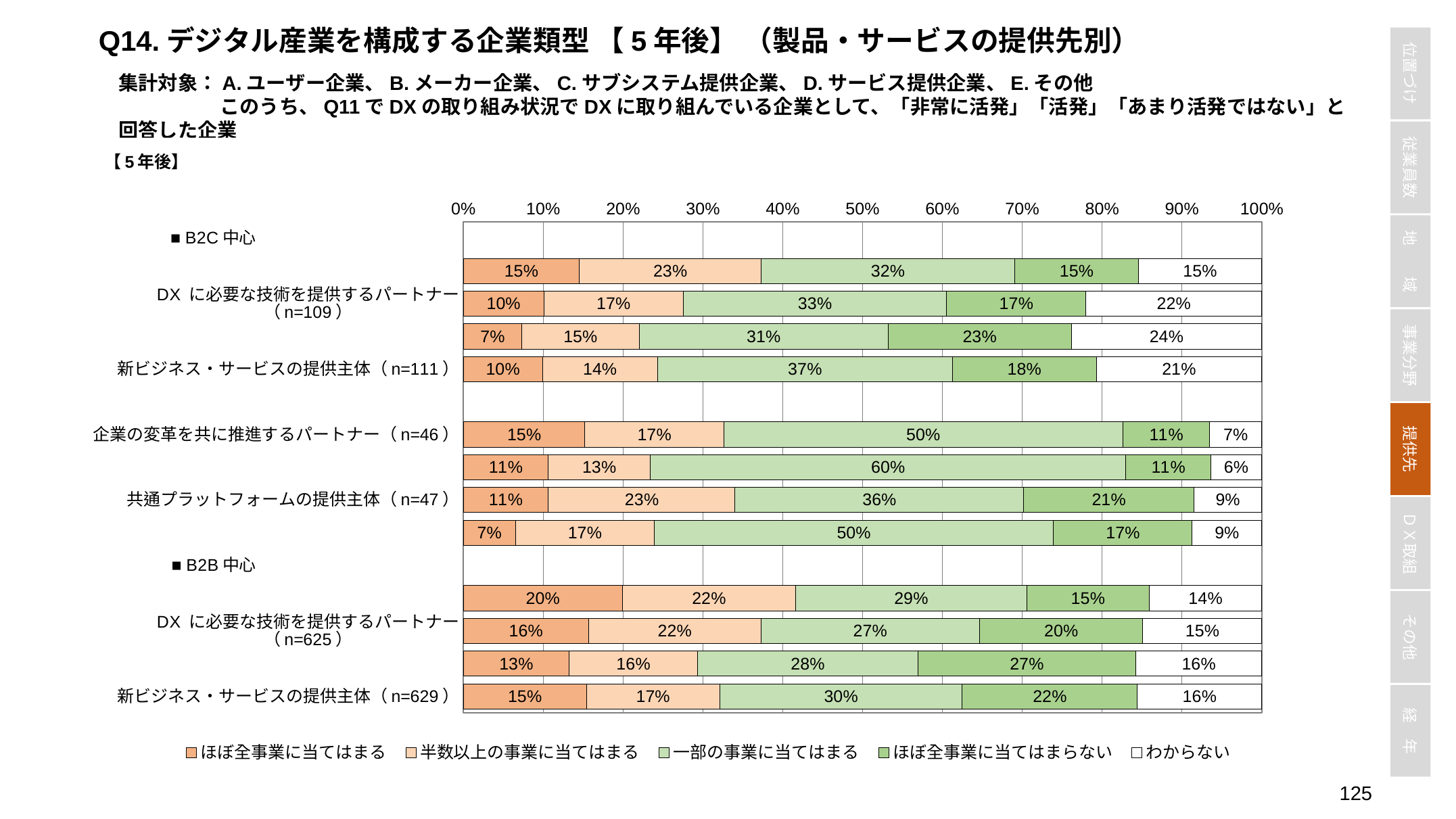

Q14.デジタル産業を構成する企業類型 【5年後】 （製品・サービスの提供先別）
集計対象：A.ユーザー企業、B.メーカー企業、C.サブシステム提供企業、D.サービス提供企業、E.その他
	このうち、Q11でDXの取り組み状況でDXに取り組んでいる企業として、「非常に活発」「活発」「あまり活発ではない」と回答した企業

### Chart

| Category | ほぼ全事業に当てはまる | 半数以上の事業に当てはまる | 一部の事業に当てはまる | ほぼ全事業に当てはまらない | わからない |
|---|---|---|---|---|---|
| ■ B2C中心                                                 | None | None | None | None | None |
| 企業の変革を共に推進するパートナー（n=110） | 0.14545454545454545 | 0.22727272727272727 | 0.3181818181818182 | 0.15454545454545454 | 0.15454545454545454 |
| DX に必要な技術を提供するパートナー（n=109） | 0.10091743119266056 | 0.1743119266055046 | 0.3302752293577982 | 0.1743119266055046 | 0.22018348623853212 |
| 共通プラットフォームの提供主体（n=109） | 0.07339449541284404 | 0.14678899082568808 | 0.3119266055045872 | 0.22935779816513763 | 0.23853211009174313 |
| 新ビジネス・サービスの提供主体（n=111） | 0.0990990990990991 | 0.14414414414414414 | 0.36936936936936937 | 0.18018018018018017 | 0.2072072072072072 |
| ■ B2C、B2B半々                                       | None | None | None | None | None |
| 企業の変革を共に推進するパートナー（n=46） | 0.15217391304347827 | 0.17391304347826086 | 0.5 | 0.10869565217391304 | 0.06521739130434782 |
| DX に必要な技術を提供するパートナー（n=47） | 0.10638297872340426 | 0.1276595744680851 | 0.5957446808510638 | 0.10638297872340426 | 0.06382978723404255 |
| 共通プラットフォームの提供主体（n=47） | 0.10638297872340426 | 0.23404255319148937 | 0.3617021276595745 | 0.2127659574468085 | 0.0851063829787234 |
| 新ビジネス・サービスの提供主体（n=46） | 0.06521739130434782 | 0.17391304347826086 | 0.5 | 0.17391304347826086 | 0.08695652173913043 |
| ■ B2B中心                                                 | None | None | None | None | None |
| 企業の変革を共に推進するパートナー（n=632） | 0.19936708860759494 | 0.21677215189873417 | 0.28955696202531644 | 0.15348101265822786 | 0.14082278481012658 |
| DX に必要な技術を提供するパートナー（n=625） | 0.1568 | 0.216 | 0.2736 | 0.2048 | 0.1488 |
| 共通プラットフォームの提供主体（n=627） | 0.13237639553429026 | 0.16108452950558214 | 0.2759170653907496 | 0.2727272727272727 | 0.15789473684210525 |
| 新ビジネス・サービスの提供主体（n=629） | 0.15421303656597773 | 0.1669316375198728 | 0.3036565977742448 | 0.21939586645468998 | 0.15580286168521462 |
125